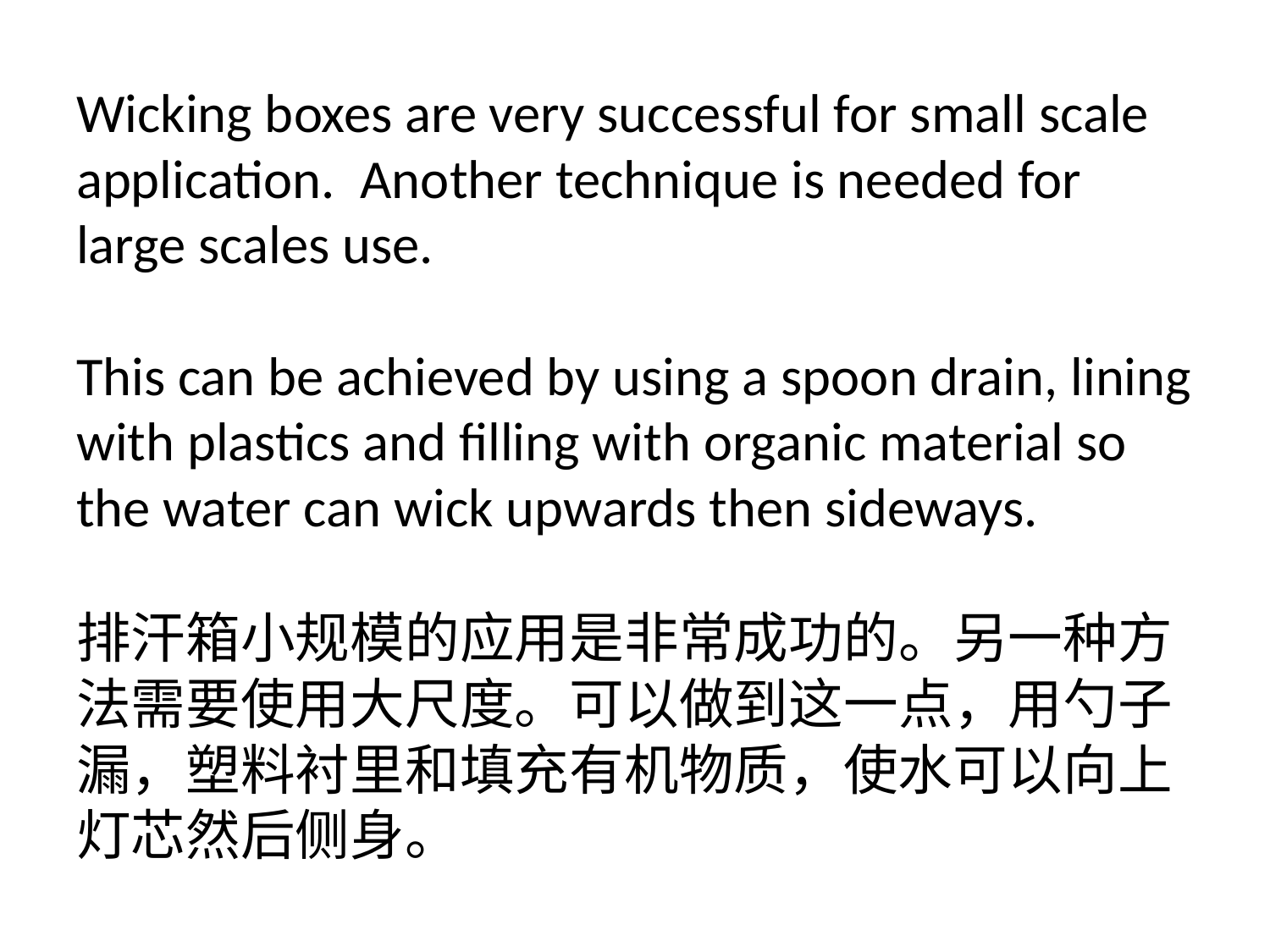

# Wicking boxes are very successful for small scale application.  Another technique is needed for large scales use. This can be achieved by using a spoon drain, lining with plastics and filling with organic material so the water can wick upwards then sideways. 排汗箱小规模的应用是非常成功的。另一种方法需要使用大尺度。可以做到这一点，用勺子漏，塑料衬里和填充有机物质，使水可以向上灯芯然后侧身。